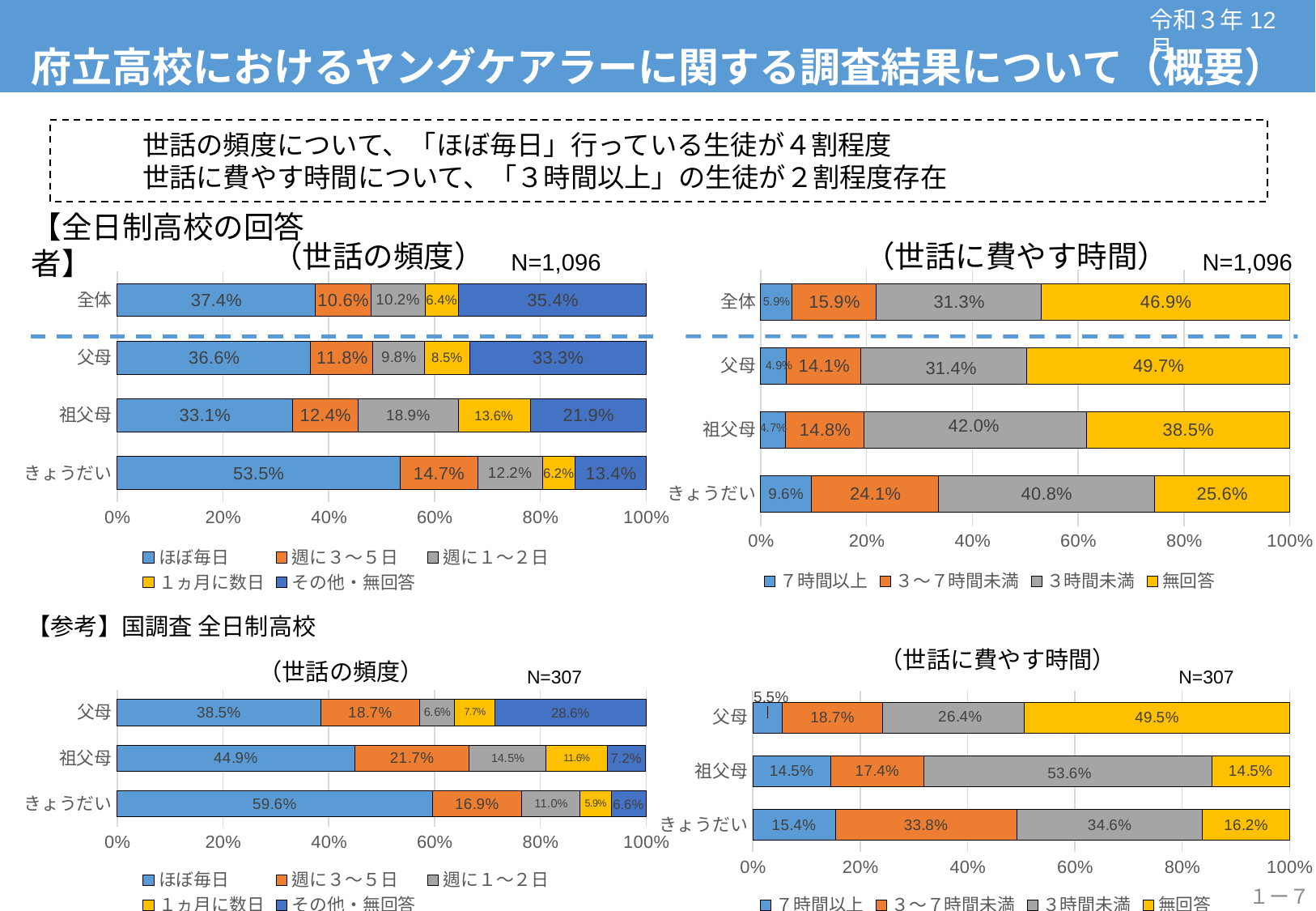

令和３年12月
府立高校におけるヤングケアラーに関する調査結果について（概要）
　　　世話の頻度について、「ほぼ毎日」行っている生徒が４割程度
　　　世話に費やす時間について、「３時間以上」の生徒が２割程度存在
【全日制高校の回答者】
（世話の頻度）
（世話に費やす時間）
N=1,096
N=1,096

### Chart

| Category | ７時間以上 | ３～７時間未満 | ３時間未満 | 無回答 |
|---|---|---|---|---|
| きょうだい | 0.0957683741648107 | 0.24053452115812918 | 0.40757238307349664 | 0.2561247216035635 |
| 祖父母 | 0.047337278106508875 | 0.14792899408284024 | 0.42011834319526625 | 0.38461538461538464 |
| 父母 | 0.049019607843137254 | 0.14052287581699346 | 0.3137254901960784 | 0.49673202614379086 |
| 全体 | 0.05930656934306569 | 0.15875912408759124 | 0.31295620437956206 | 0.46897810218978103 |

### Chart

| Category | ほぼ毎日 | 週に３～５日 | 週に１～２日 | １ヵ月に数日 | その他・無回答 |
|---|---|---|---|---|---|
| きょうだい | 0.534521158129176 | 0.14699331848552338 | 0.12249443207126949 | 0.062360801781737196 | 0.133630289532294 |
| 祖父母 | 0.33136094674556216 | 0.1242603550295858 | 0.1893491124260355 | 0.13609467455621302 | 0.21893491124260356 |
| 父母 | 0.3660130718954248 | 0.11764705882352941 | 0.09803921568627451 | 0.08496732026143791 | 0.3333333333333333 |
| 全体 | 0.3740875912408759 | 0.10583941605839416 | 0.10218978102189781 | 0.06386861313868614 | 0.354014598540146 |
【参考】国調査 全日制高校
（世話に費やす時間）
（世話の頻度）
N=307
N=307

### Chart

| Category | ほぼ毎日 | 週に３～５日 | 週に１～２日 | １ヵ月に数日 | その他・無回答 |
|---|---|---|---|---|---|
| きょうだい | 0.596 | 0.169 | 0.11 | 0.059 | 0.066 |
| 祖父母 | 0.449 | 0.217 | 0.145 | 0.116 | 0.072 |
| 父母 | 0.385 | 0.187 | 0.066 | 0.077 | 0.286 |

### Chart

| Category | ７時間以上 | ３～７時間未満 | ３時間未満 | 無回答 |
|---|---|---|---|---|
| きょうだい | 0.154 | 0.338 | 0.346 | 0.162 |
| 祖父母 | 0.145 | 0.174 | 0.536 | 0.145 |
| 父母 | 0.055 | 0.187 | 0.264 | 0.495 |
１ー７